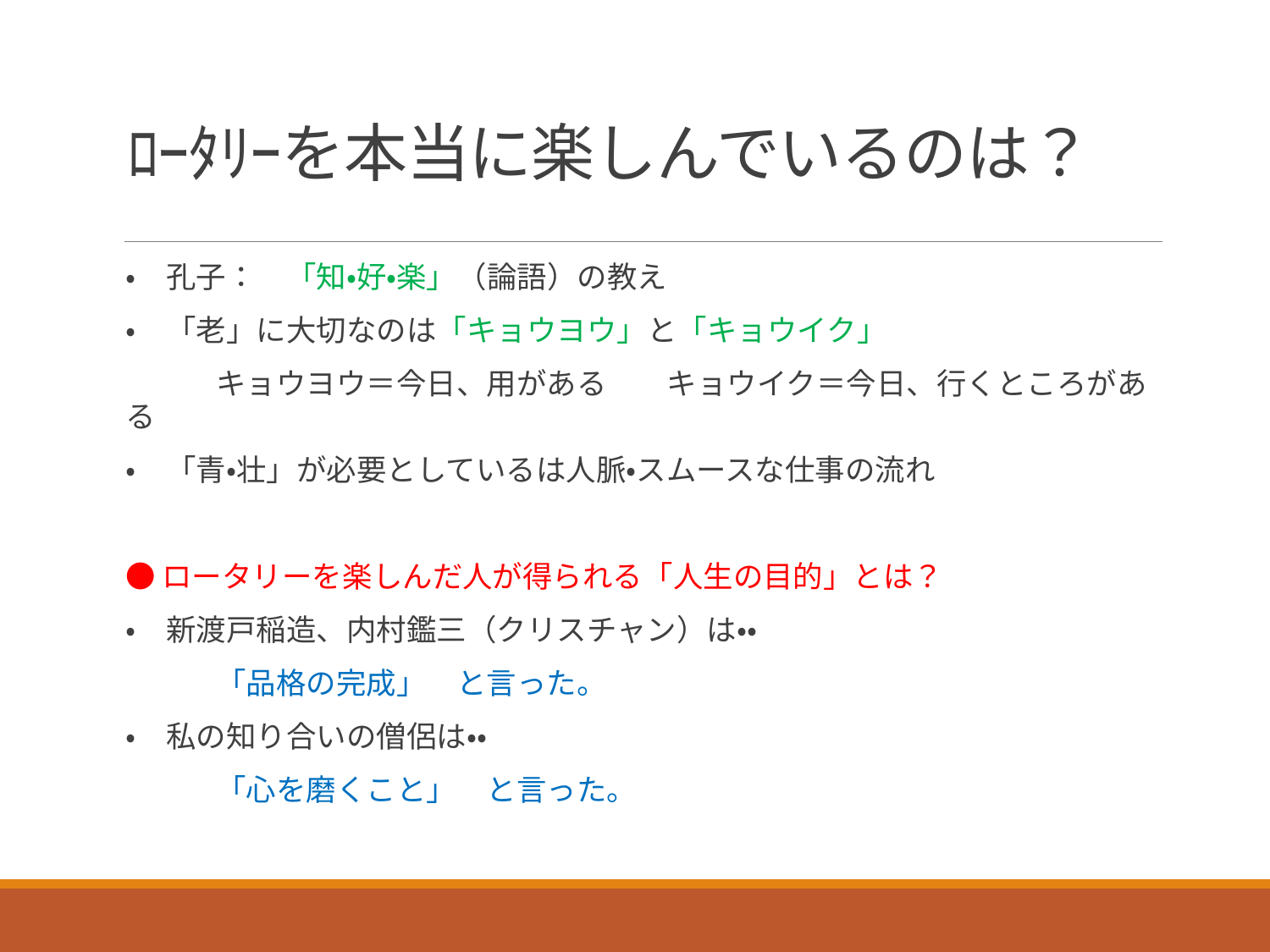

# ﾛｰﾀﾘｰを本当に楽しんでいるのは？
・　孔子：　「知・好・楽」（論語）の教え
・　「老」に大切なのは「キョウヨウ」と「キョウイク」
　　　キョウヨウ＝今日、用がある　　キョウイク＝今日、行くところがある
・　「青・壮」が必要としているは人脈・スムースな仕事の流れ

●ロータリーを楽しんだ人が得られる「人生の目的」とは？
・　新渡戸稲造、内村鑑三（クリスチャン）は・・
　　　「品格の完成」　と言った。
・　私の知り合いの僧侶は・・
　　　「心を磨くこと」　と言った。